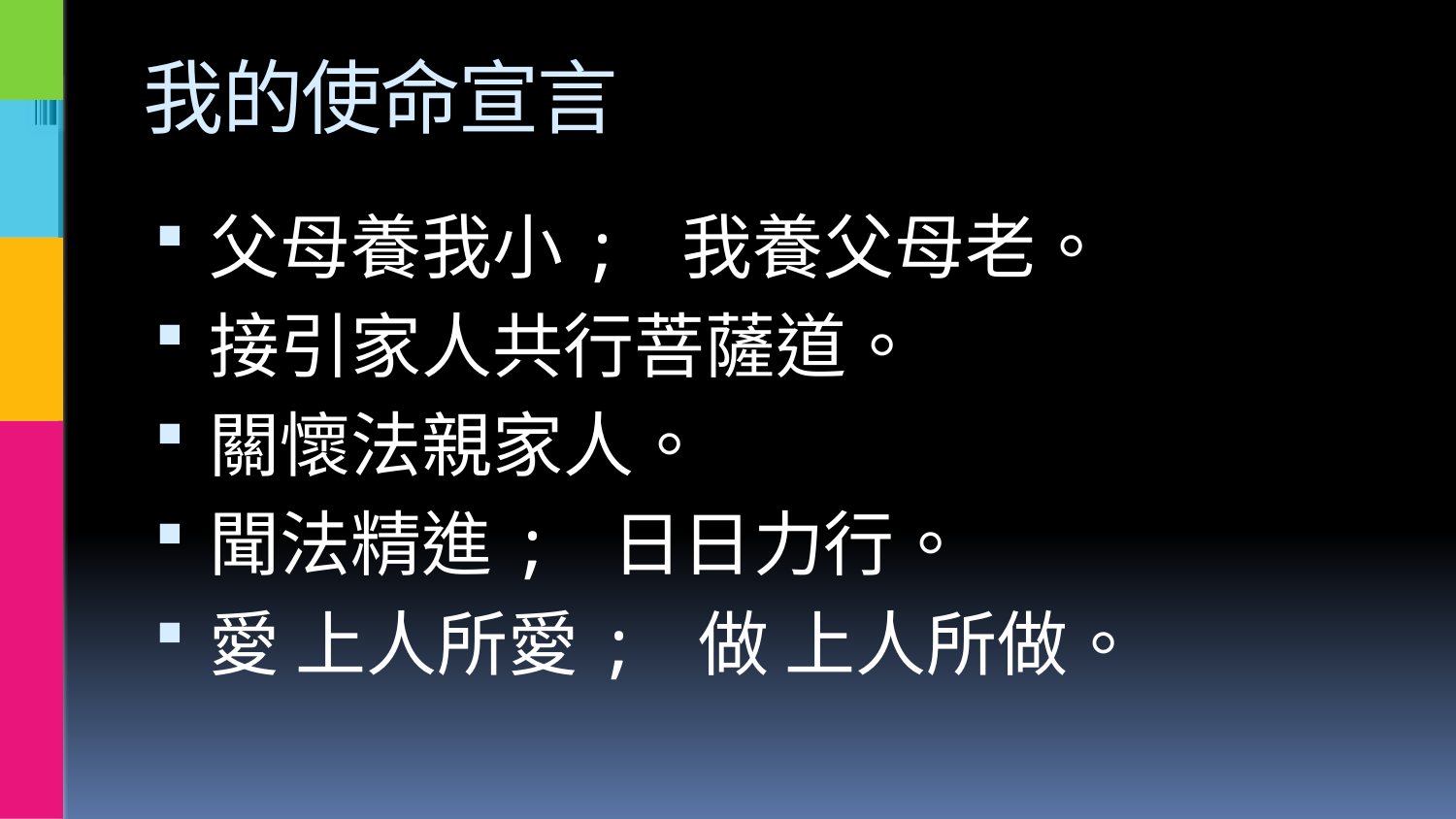

# 我的使命宣言
父母養我小; 我養父母老。
接引家人共行菩薩道。
關懷法親家人。
聞法精進; 日日力行。
愛 上人所愛; 做 上人所做。